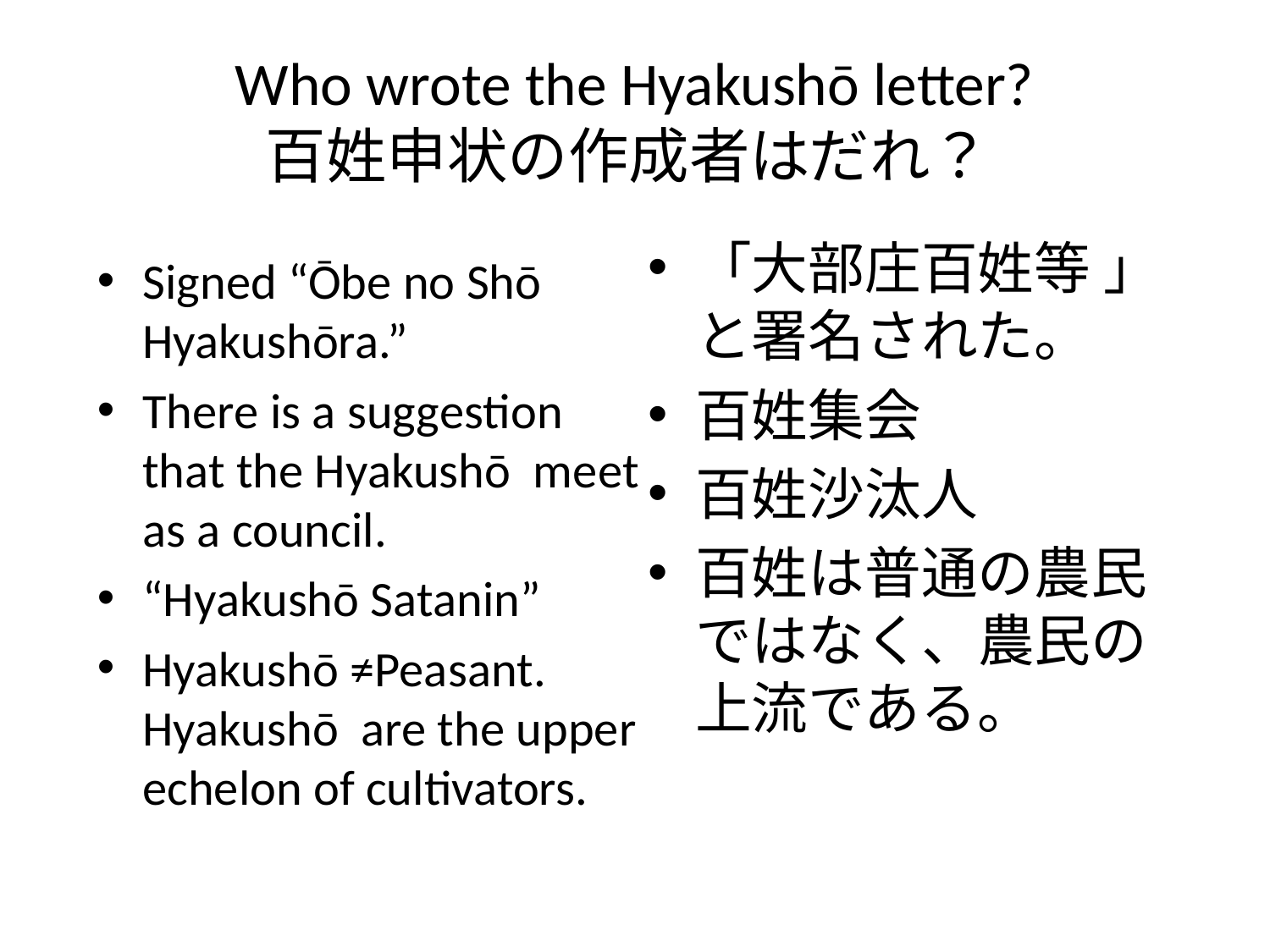

# Who wrote the Hyakushō letter? 百姓申状の作成者はだれ？
「大部庄百姓等 」と署名された。
百姓集会
百姓沙汰人
百姓は普通の農民ではなく、農民の上流である。
Signed “Ōbe no Shō Hyakushōra.”
There is a suggestion that the Hyakushō  meet as a council.
“Hyakushō Satanin”
Hyakushō ≠Peasant. Hyakushō  are the upper echelon of cultivators.